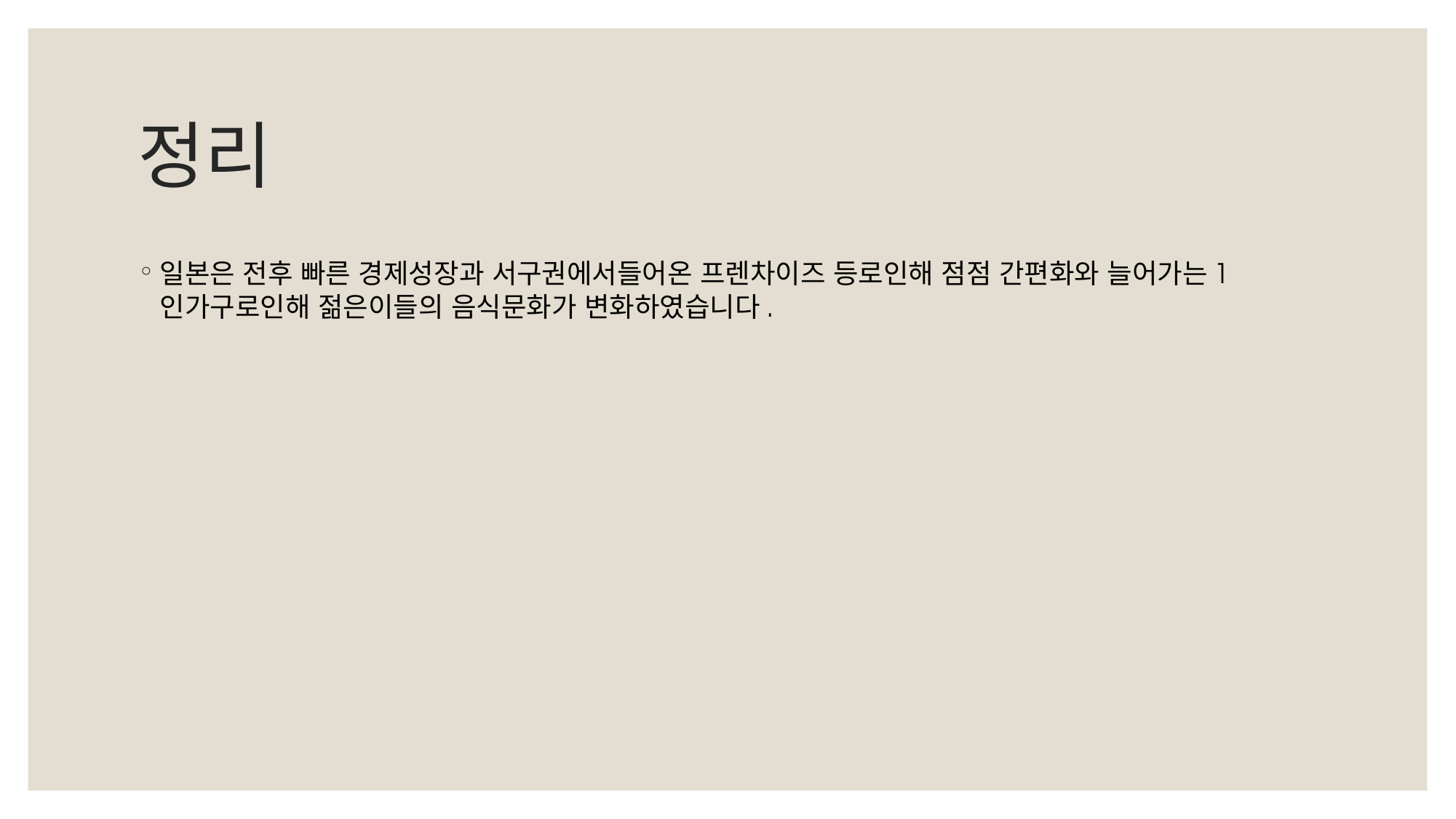

# 정리
일본은 전후 빠른 경제성장과 서구권에서들어온 프렌차이즈 등로인해 점점 간편화와 늘어가는1인가구로인해 젊은이들의 음식문화가 변화하였습니다.